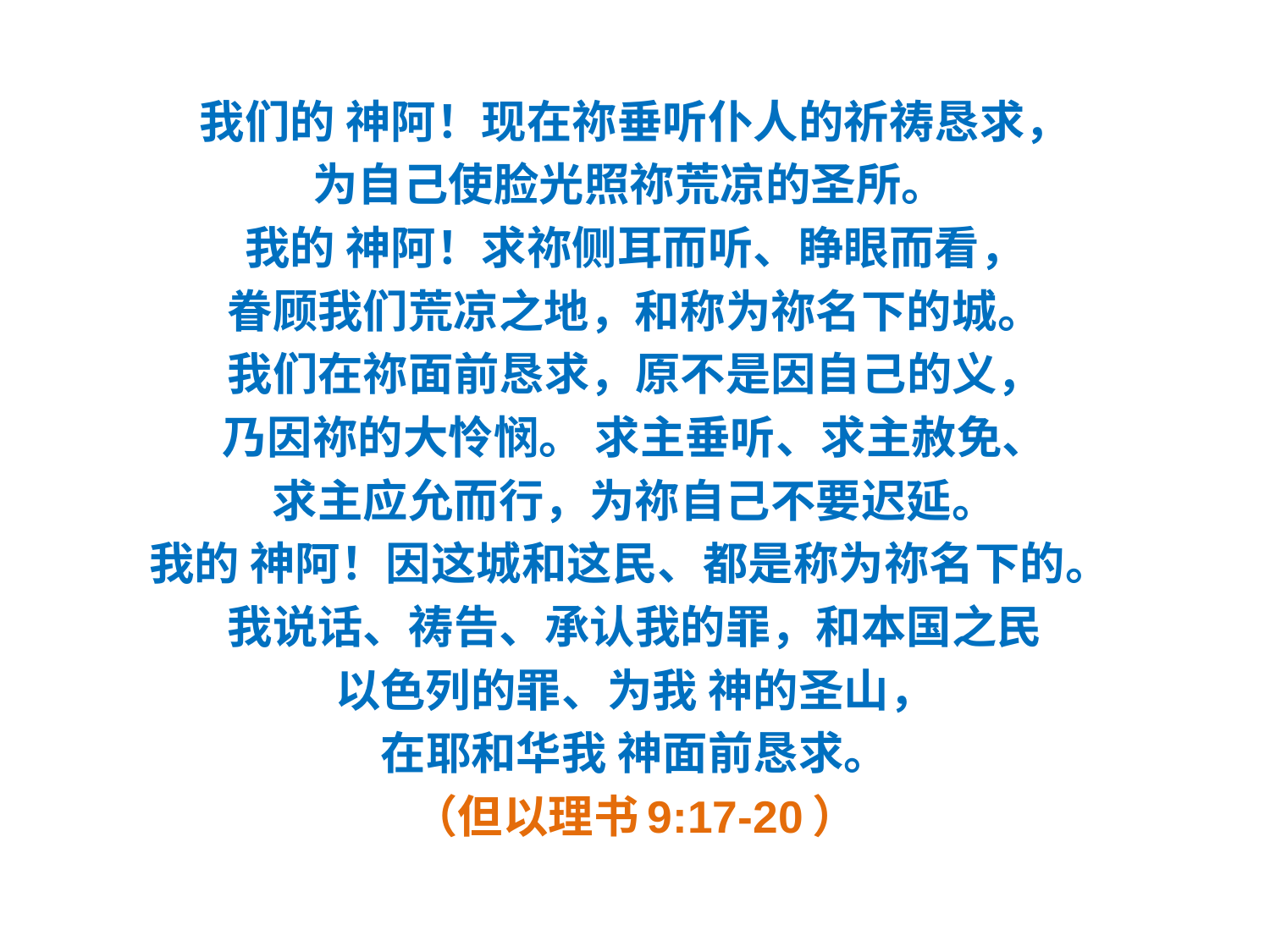

#
我们的 神阿！现在祢垂听仆人的祈祷恳求，
为自己使脸光照祢荒凉的圣所。
我的 神阿！求祢侧耳而听、睁眼而看，
眷顾我们荒凉之地，和称为祢名下的城。
我们在祢面前恳求，原不是因自己的义，
乃因祢的大怜悯。 求主垂听、求主赦免、
求主应允而行，为祢自己不要迟延。
我的 神阿！因这城和这民、都是称为祢名下的。
我说话、祷告、承认我的罪，和本国之民
以色列的罪、为我 神的圣山，
在耶和华我 神面前恳求。
（但以理书9:17-20）